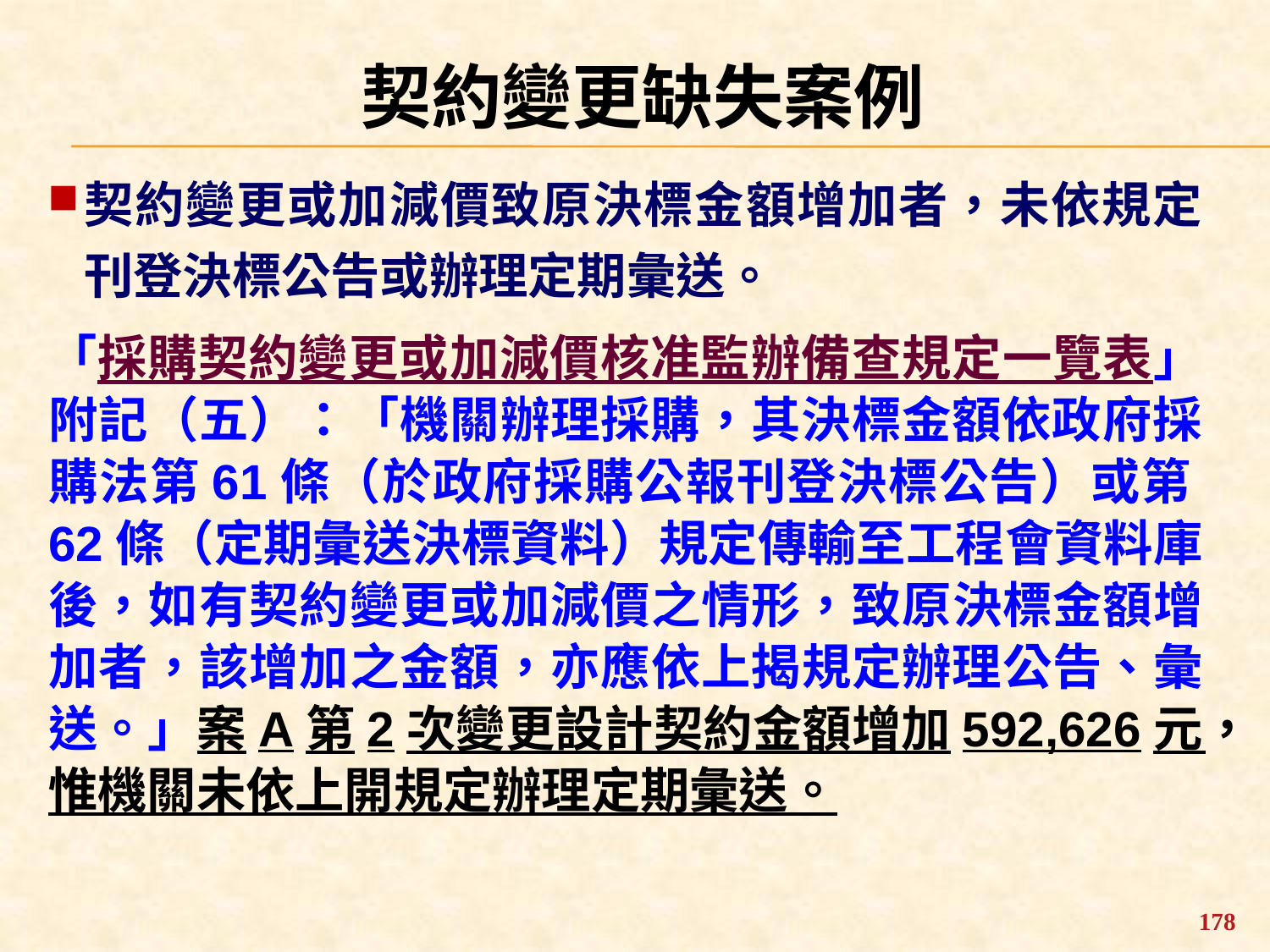

契約變更缺失案例
契約變更或加減價致原決標金額增加者，未依規定刊登決標公告或辦理定期彙送。
「採購契約變更或加減價核准監辦備查規定一覽表」附記（五）：「機關辦理採購，其決標金額依政府採購法第61條（於政府採購公報刊登決標公告）或第62條（定期彙送決標資料）規定傳輸至工程會資料庫後，如有契約變更或加減價之情形，致原決標金額增加者，該增加之金額，亦應依上揭規定辦理公告、彙送。」案A第2次變更設計契約金額增加592,626元，惟機關未依上開規定辦理定期彙送。
178